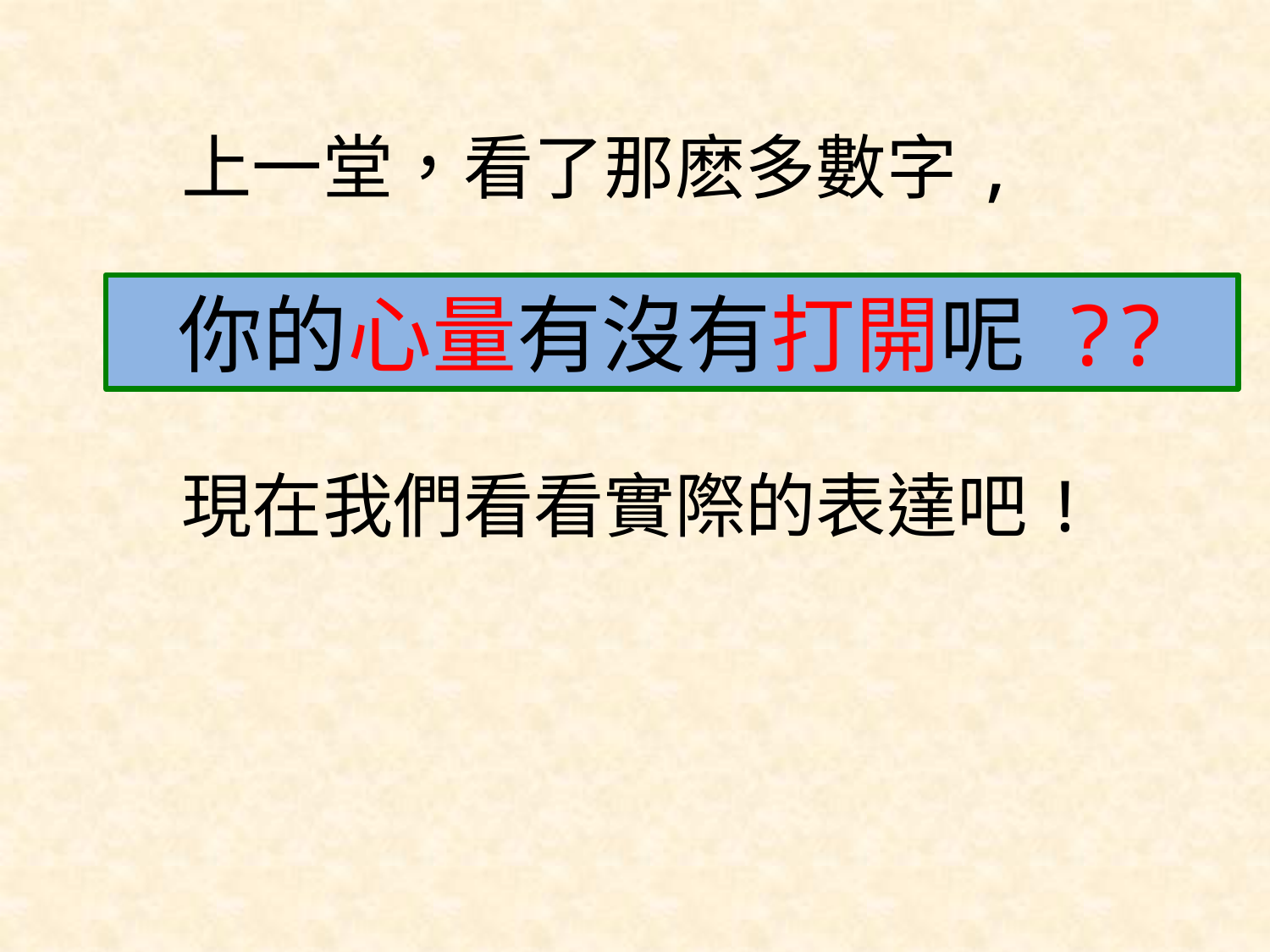

上一堂，看了那麽多數字,

現在我們看看實際的表達吧!
你的心量有沒有打開呢 ??